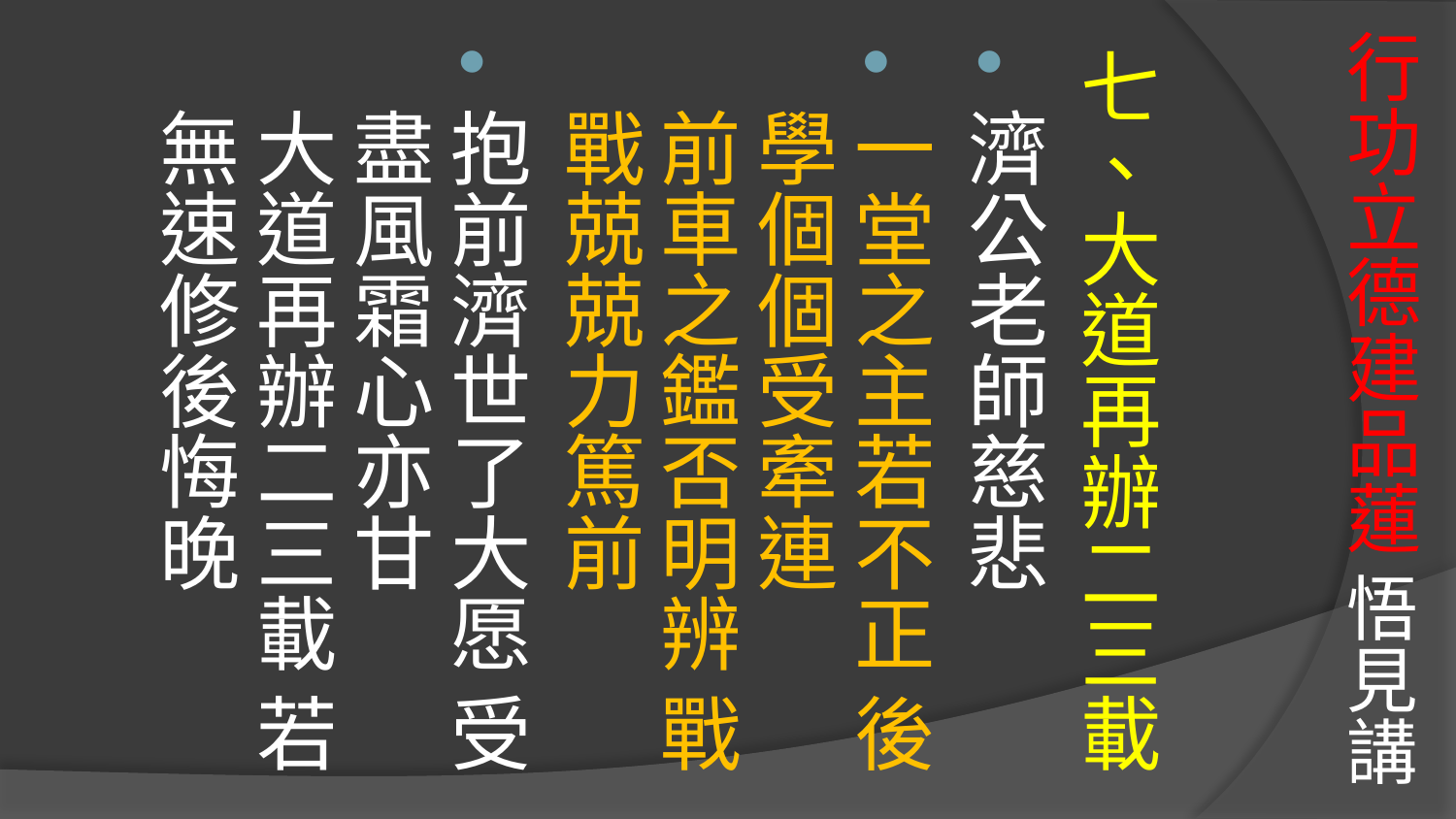

# 行功立德建品蓮 悟見講
七、大道再辦二三載
濟公老師慈悲
一堂之主若不正 後學個個受牽連
前車之鑑否明辨 戰戰兢兢力篤前
抱前濟世了大愿 受盡風霜心亦甘
大道再辦二三載 若無速修後悔晚